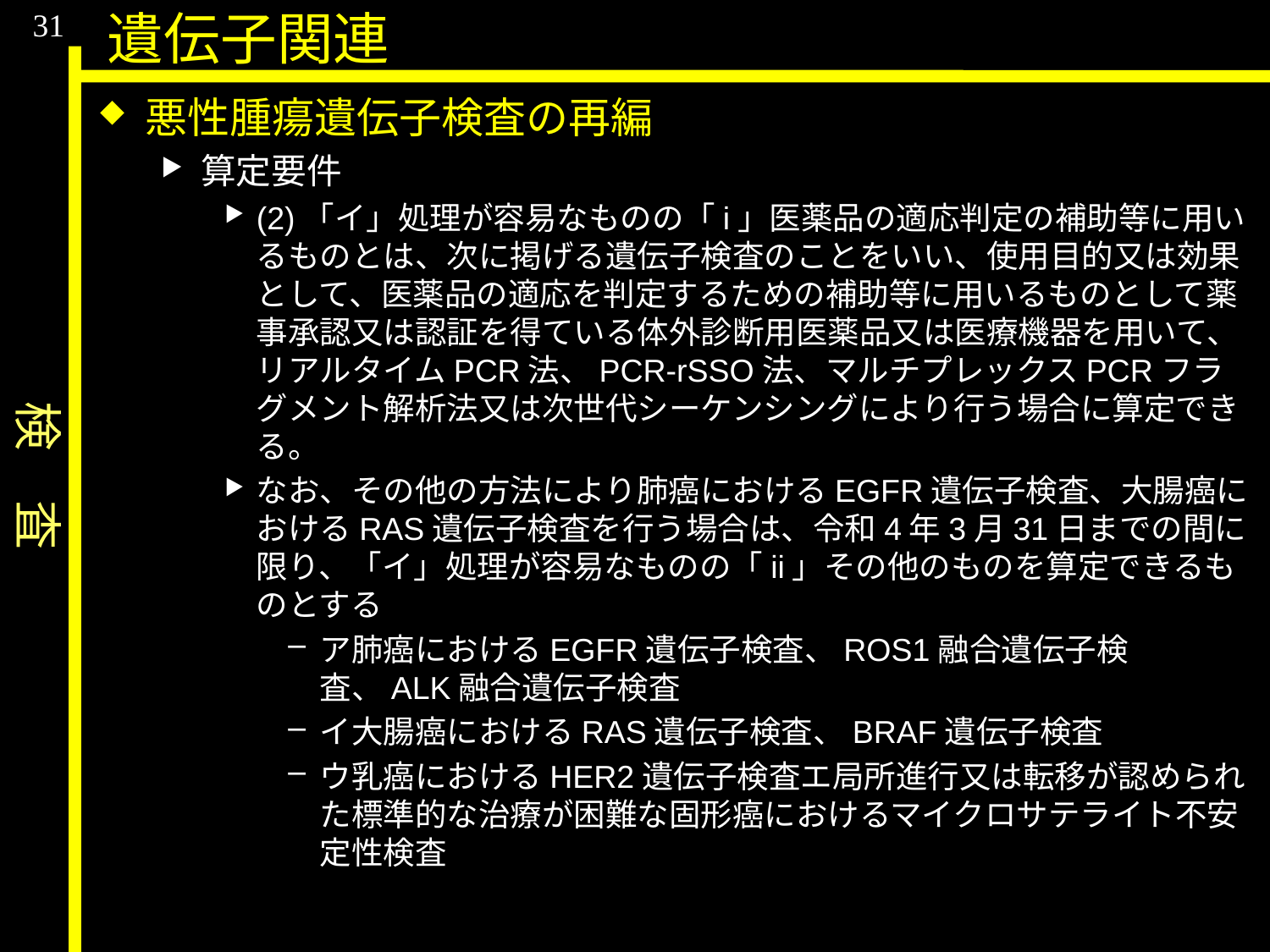

検　査
31
遺伝子関連

悪性腫瘍遺伝子検査の再編
算定要件
(2)「イ」処理が容易なものの「i」医薬品の適応判定の補助等に用いるものとは、次に掲げる遺伝子検査のことをいい、使用目的又は効果として、医薬品の適応を判定するための補助等に用いるものとして薬事承認又は認証を得ている体外診断用医薬品又は医療機器を用いて、リアルタイムPCR法、PCR-rSSO法、マルチプレックスPCRフラグメント解析法又は次世代シーケンシングにより行う場合に算定できる。
なお、その他の方法により肺癌におけるEGFR遺伝子検査、大腸癌におけるRAS遺伝子検査を行う場合は、令和4年3月31日までの間に限り、「イ」処理が容易なものの「ii」その他のものを算定できるものとする
ア肺癌におけるEGFR遺伝子検査、ROS1融合遺伝子検査、ALK融合遺伝子検査
イ大腸癌におけるRAS遺伝子検査、BRAF遺伝子検査
ウ乳癌におけるHER2遺伝子検査エ局所進行又は転移が認められた標準的な治療が困難な固形癌におけるマイクロサテライト不安定性検査